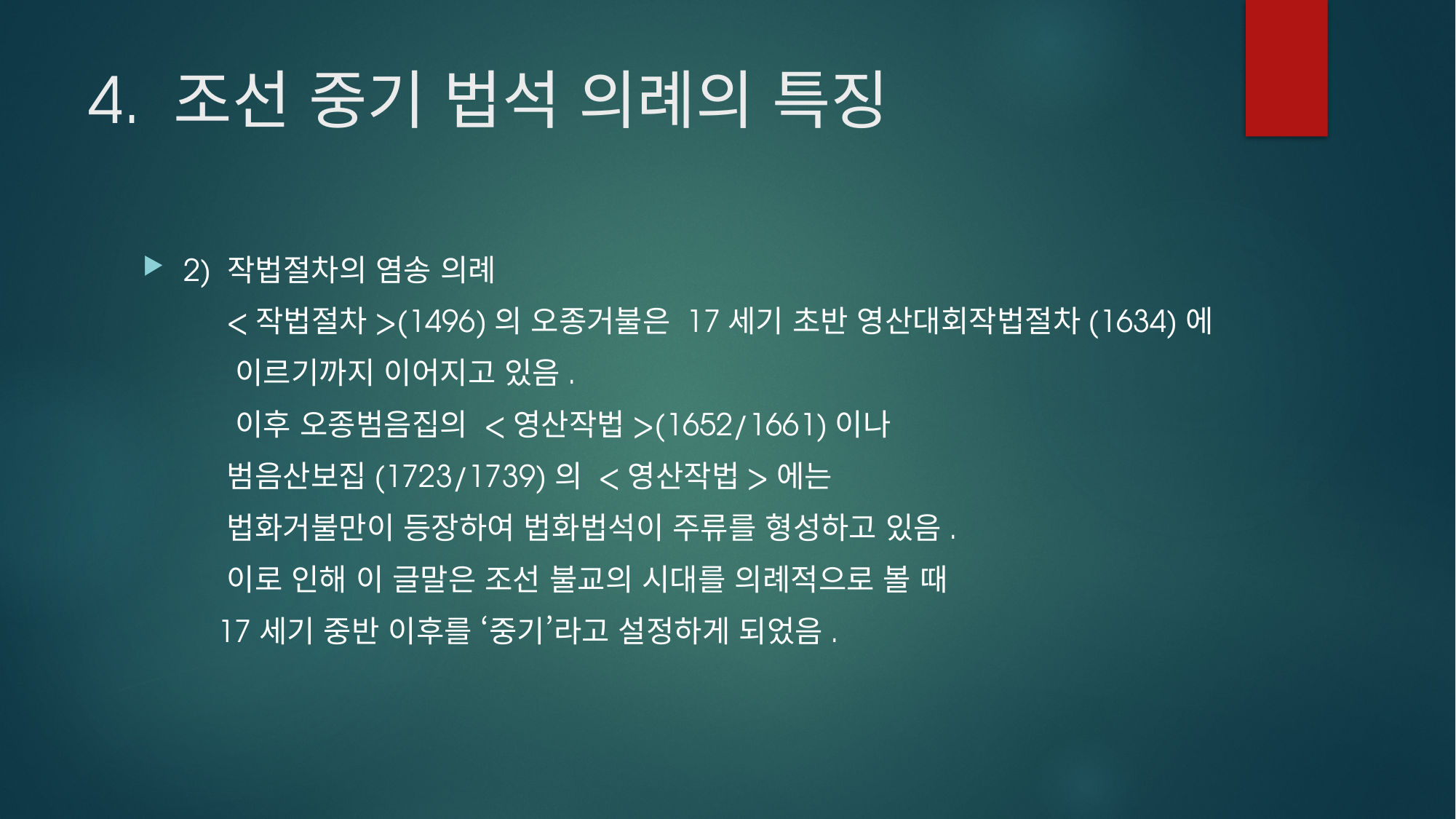

# 4. 조선 중기 법석 의례의 특징
2) 작법절차의 염송 의례
          <작법절차>(1496)의 오종거불은 17세기 초반 영산대회작법절차(1634)에
          이르기까지 이어지고 있음.
          이후 오종범음집의 <영산작법>(1652/1661)이나
         범음산보집(1723/1739)의 <영산작법>에는
         법화거불만이 등장하여 법화법석이 주류를 형성하고 있음.
         이로 인해 이 글말은 조선 불교의 시대를 의례적으로 볼 때
         17세기 중반 이후를 ‘중기’라고 설정하게 되었음.